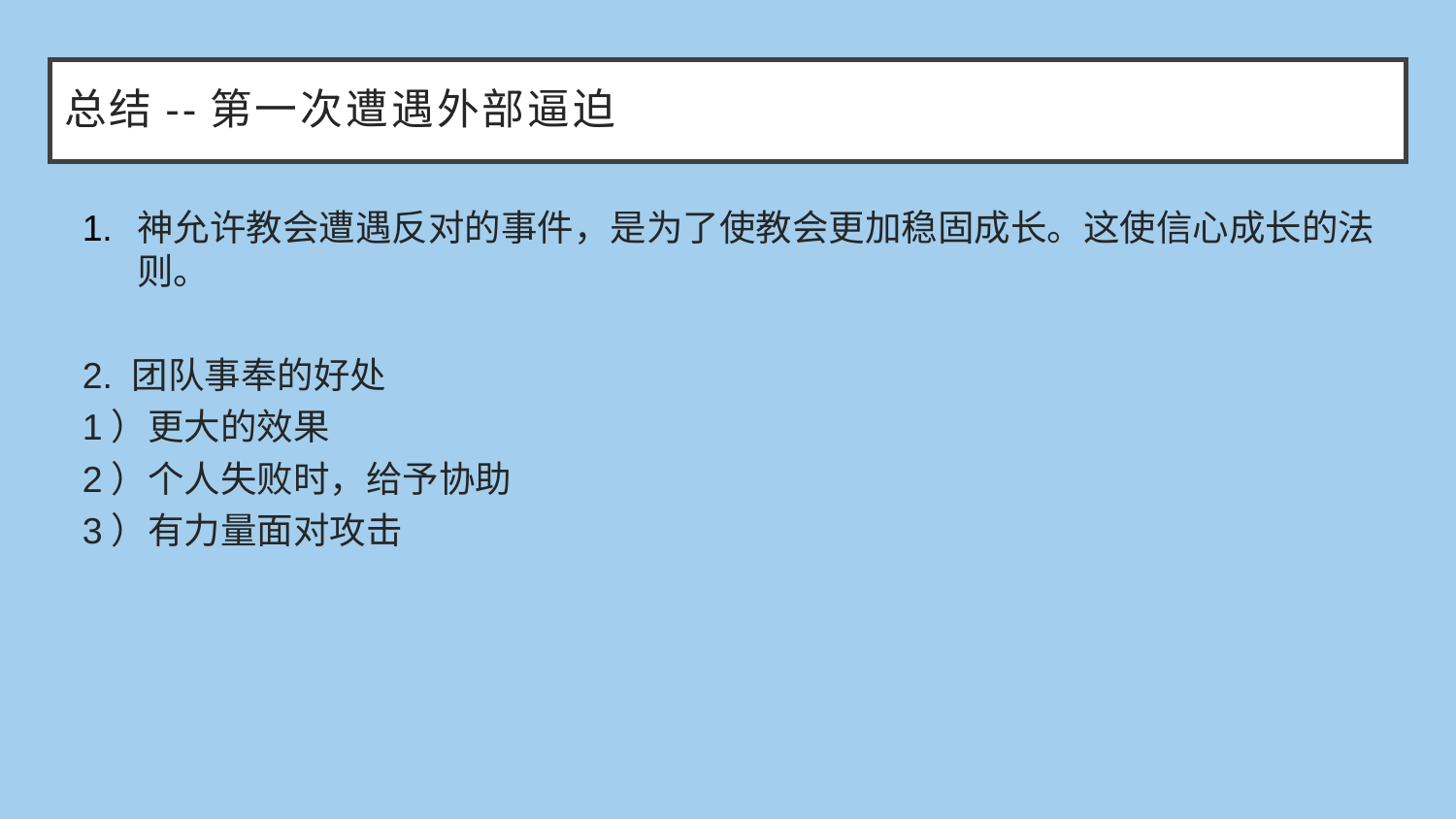

# 总结--第一次遭遇外部逼迫
神允许教会遭遇反对的事件，是为了使教会更加稳固成长。这使信心成长的法则。

2. 团队事奉的好处
1）更大的效果
2）个人失败时，给予协助
3）有力量面对攻击